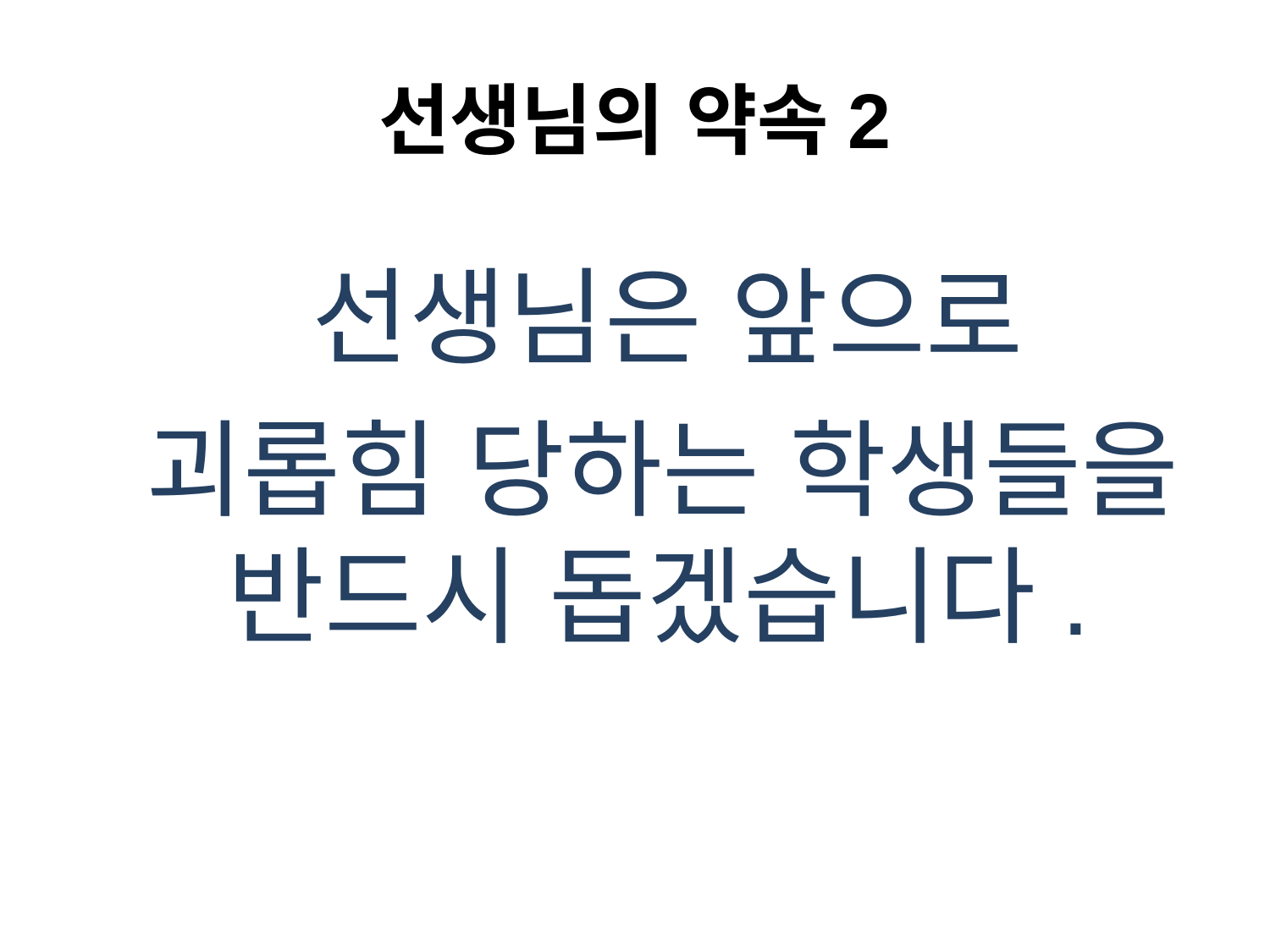

# 선생님의 약속2
 선생님은 앞으로
 괴롭힘 당하는 학생들을 반드시 돕겠습니다.